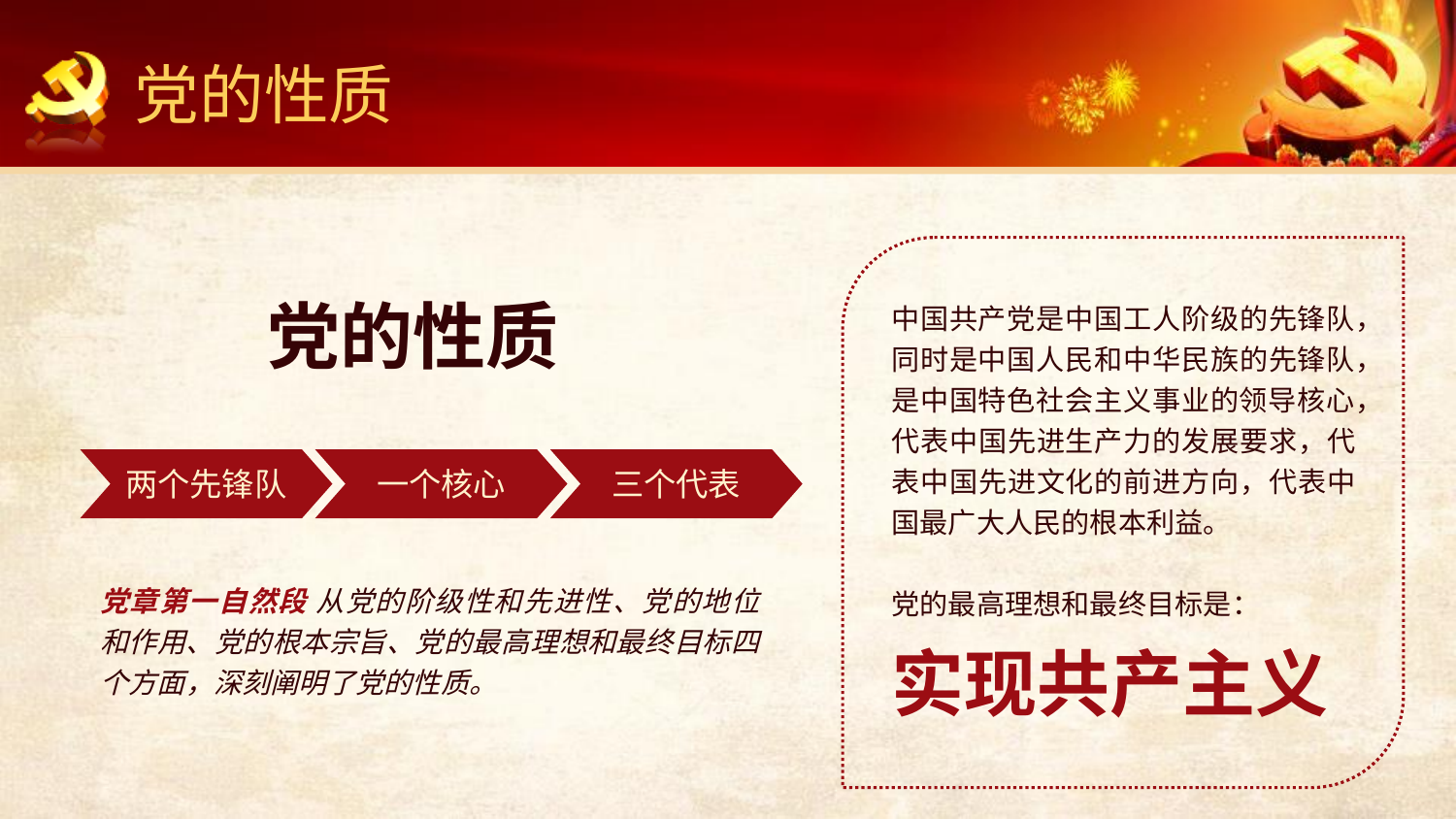

党的性质

党的性质
中国共产党是中国工人阶级的先锋队，同时是中国人民和中华民族的先锋队，是中国特色社会主义事业的领导核心，代表中国先进生产力的发展要求，代表中国先进文化的前进方向，代表中国最广大人民的根本利益。

党的最高理想和最终目标是：
实现共产主义
两个先锋队
一个核心
三个代表
党章第一自然段 从党的阶级性和先进性、党的地位和作用、党的根本宗旨、党的最高理想和最终目标四个方面，深刻阐明了党的性质。